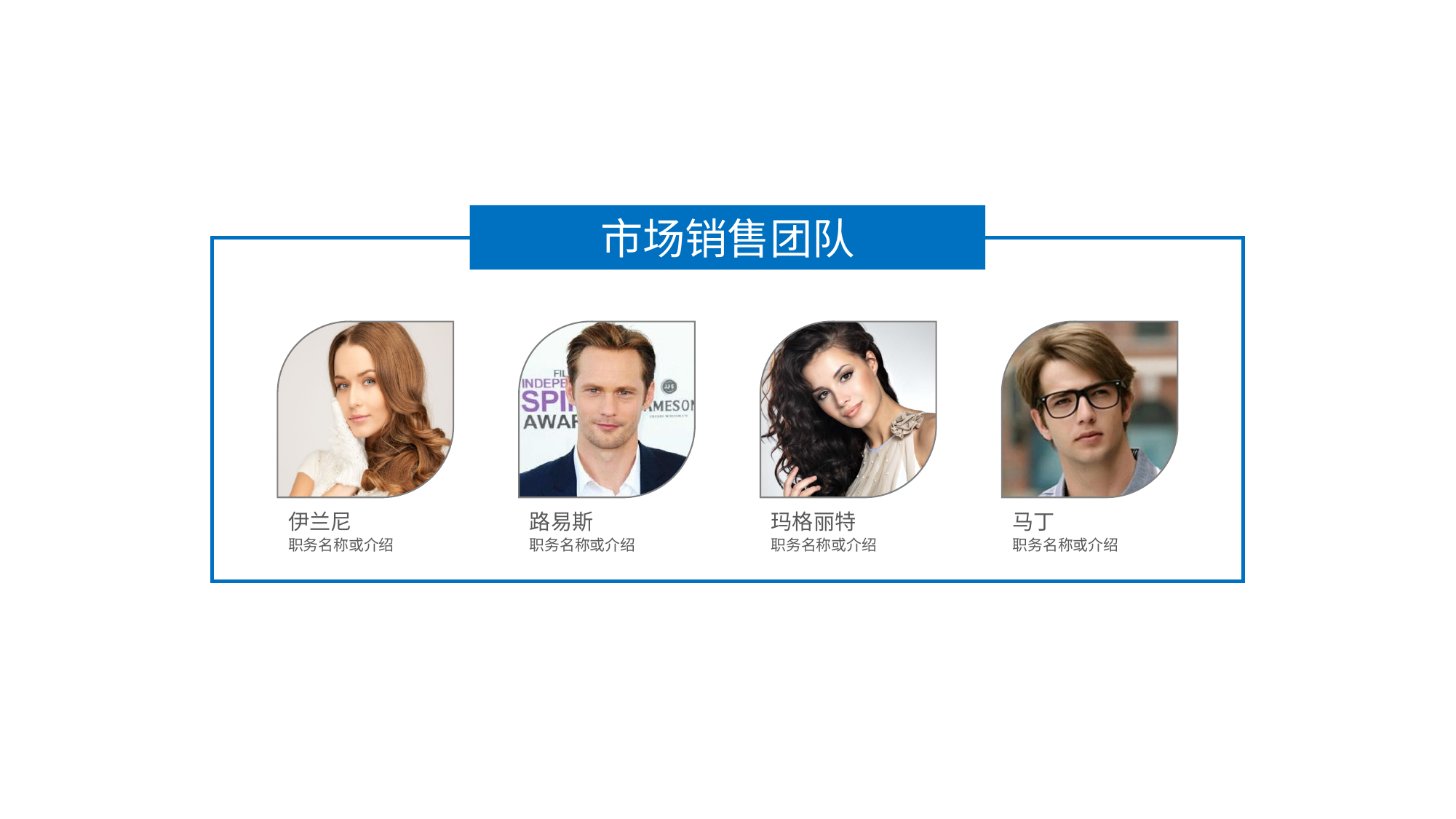

市场销售团队

伊兰尼
职务名称或介绍

路易斯
职务名称或介绍

玛格丽特
职务名称或介绍

马丁
职务名称或介绍